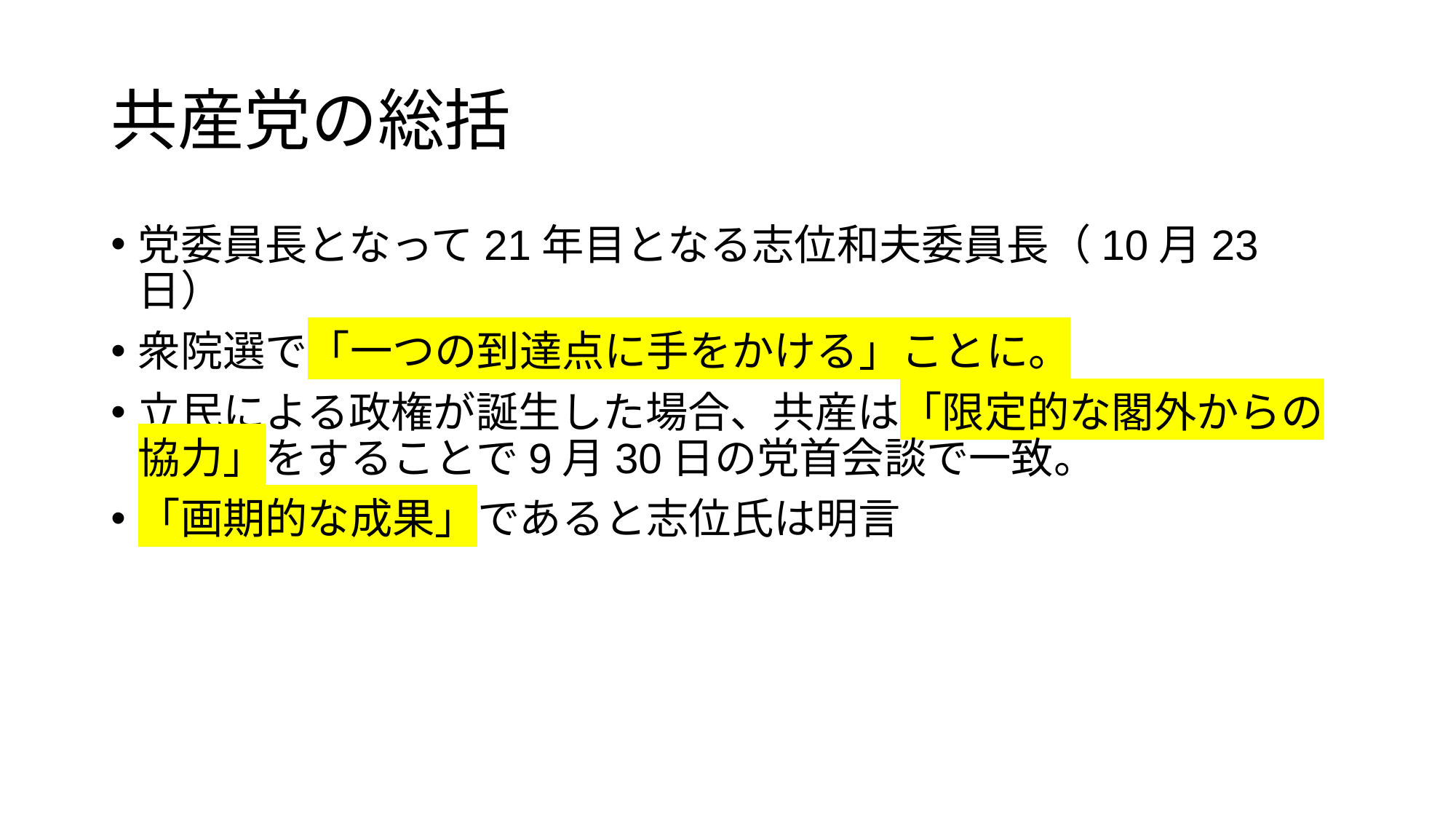

# 共産党の総括
党委員長となって21年目となる志位和夫委員長（10月23日）
衆院選で「一つの到達点に手をかける」ことに。
立民による政権が誕生した場合、共産は「限定的な閣外からの協力」をすることで9月30日の党首会談で一致。
「画期的な成果」であると志位氏は明言